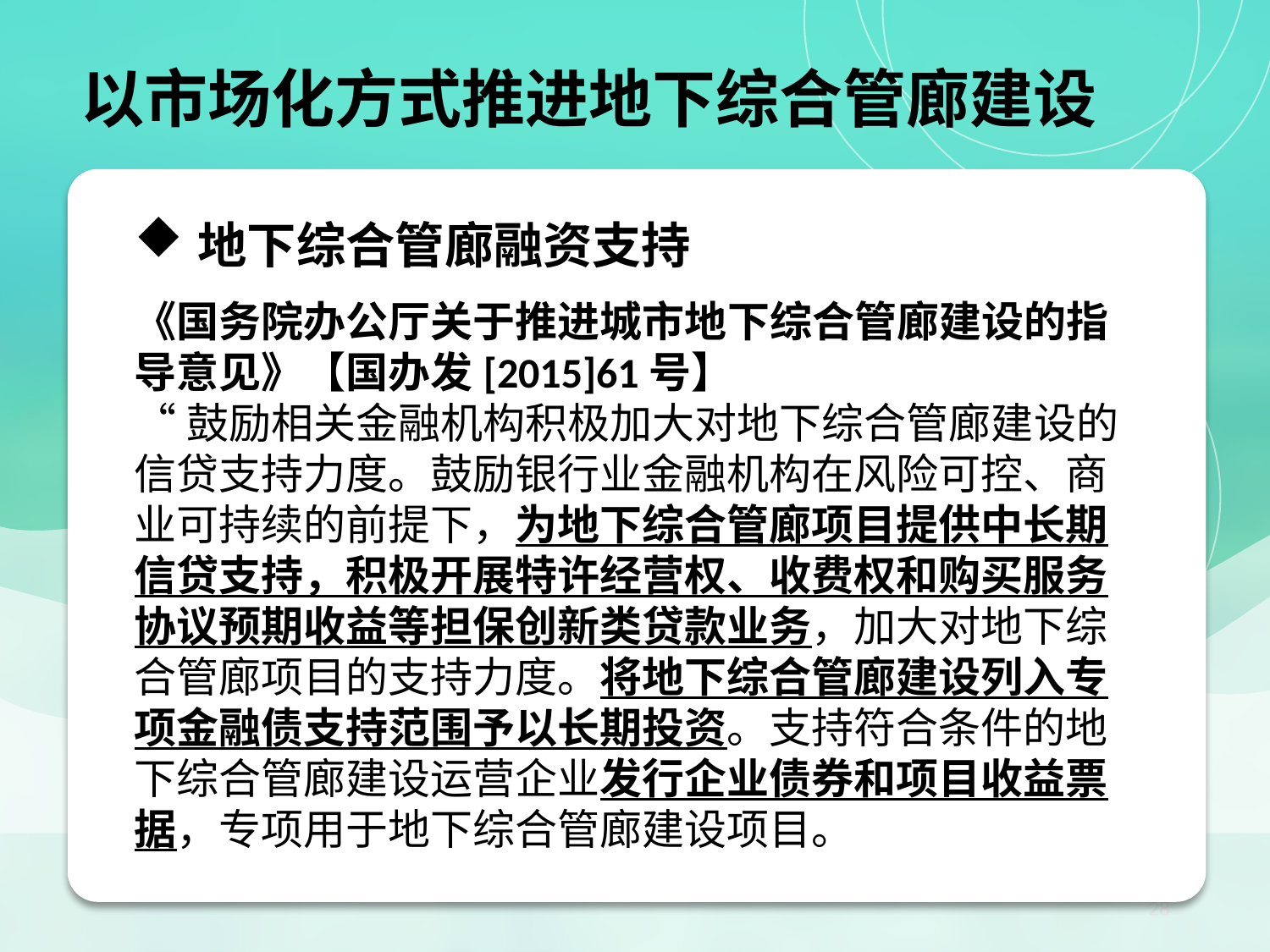

以市场化方式推进地下综合管廊建设

地下综合管廊融资支持

《国务院办公厅关于推进城市地下综合管廊建设的指导意见》【国办发[2015]61号】
“鼓励相关金融机构积极加大对地下综合管廊建设的信贷支持力度。鼓励银行业金融机构在风险可控、商业可持续的前提下，为地下综合管廊项目提供中长期信贷支持，积极开展特许经营权、收费权和购买服务协议预期收益等担保创新类贷款业务，加大对地下综合管廊项目的支持力度。将地下综合管廊建设列入专项金融债支持范围予以长期投资。支持符合条件的地下综合管廊建设运营企业发行企业债券和项目收益票据，专项用于地下综合管廊建设项目。

28